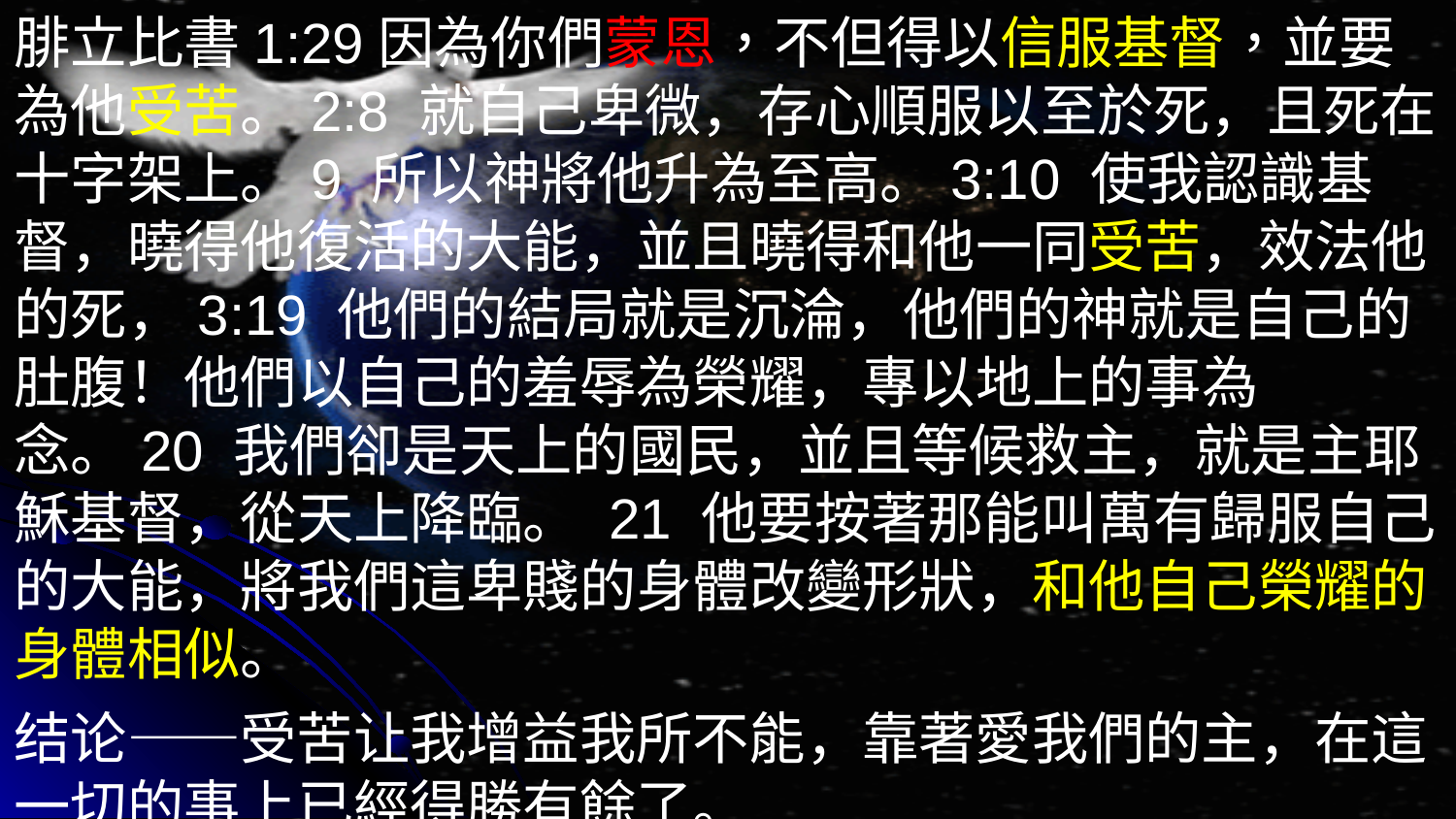

腓立比書1:29因為你們蒙恩，不但得以信服基督，並要為他受苦。2:8 就自己卑微，存心順服以至於死，且死在十字架上。9 所以神將他升為至高。3:10 使我認識基督，曉得他復活的大能，並且曉得和他一同受苦，效法他的死，3:19 他們的結局就是沉淪，他們的神就是自己的肚腹！他們以自己的羞辱為榮耀，專以地上的事為念。20 我們卻是天上的國民，並且等候救主，就是主耶穌基督，從天上降臨。 21 他要按著那能叫萬有歸服自己的大能，將我們這卑賤的身體改變形狀，和他自己榮耀的身體相似。
结论——受苦让我增益我所不能，靠著愛我們的主，在這一切的事上已經得勝有餘了。